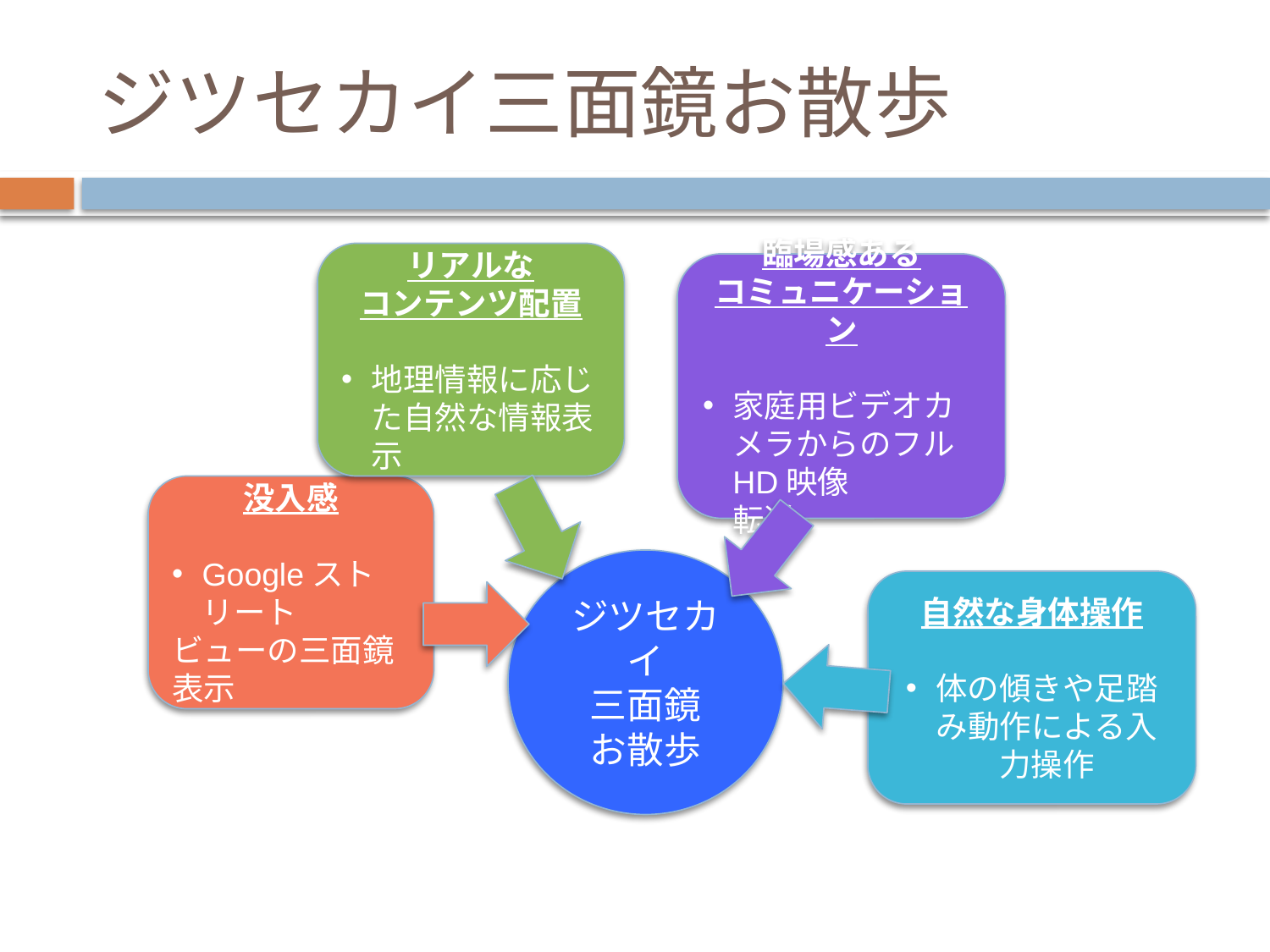

# ジツセカイ三面鏡お散歩

リアルな
コンテンツ配置
地理情報に応じた自然な情報表示
臨場感ある
コミュニケーション

家庭用ビデオカメラからのフルHD映像
転送
没入感

Googleストリート
ビューの三面鏡
表示

ジツセカイ
三面鏡
お散歩
自然な身体操作

体の傾きや足踏み動作による入力操作